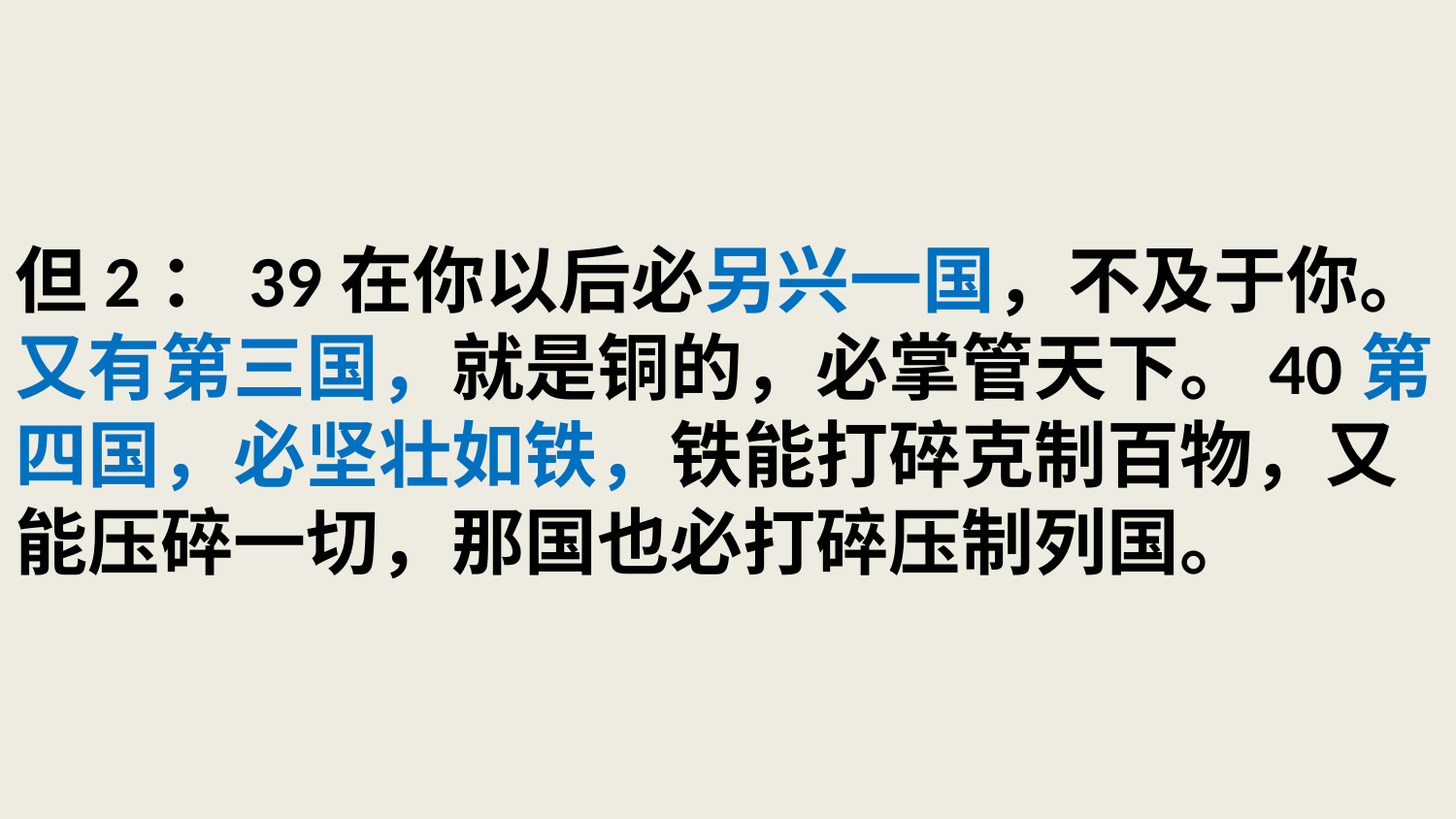

# 但2：39在你以后必另兴一国，不及于你。又有第三国，就是铜的，必掌管天下。40第四国，必坚壮如铁，铁能打碎克制百物，又能压碎一切，那国也必打碎压制列国。